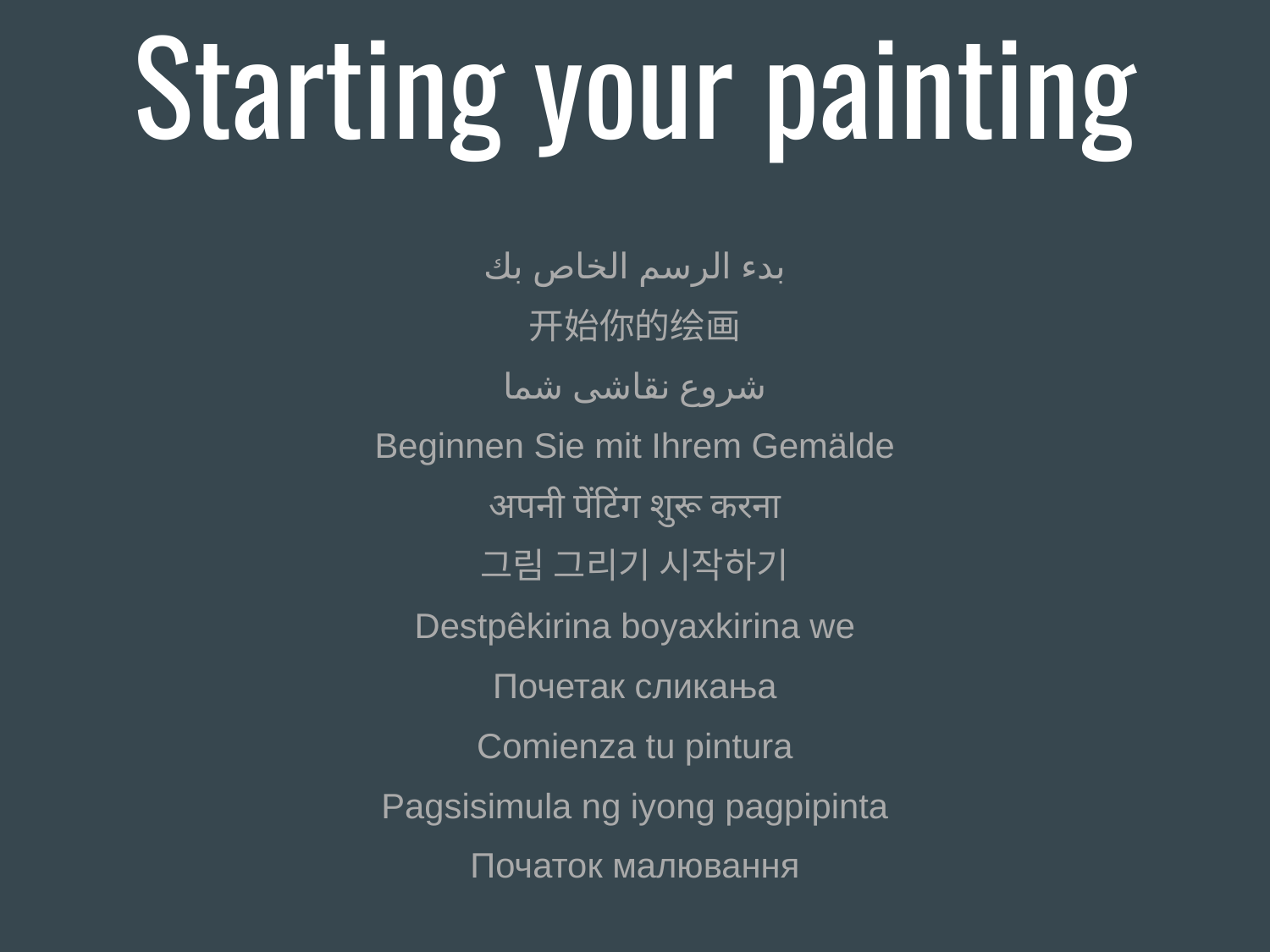

Starting your painting
بدء الرسم الخاص بك
开始你的绘画
شروع نقاشی شما
Beginnen Sie mit Ihrem Gemälde
अपनी पेंटिंग शुरू करना
그림 그리기 시작하기
Destpêkirina boyaxkirina we
Почетак сликања
Comienza tu pintura
Pagsisimula ng iyong pagpipinta
Початок малювання